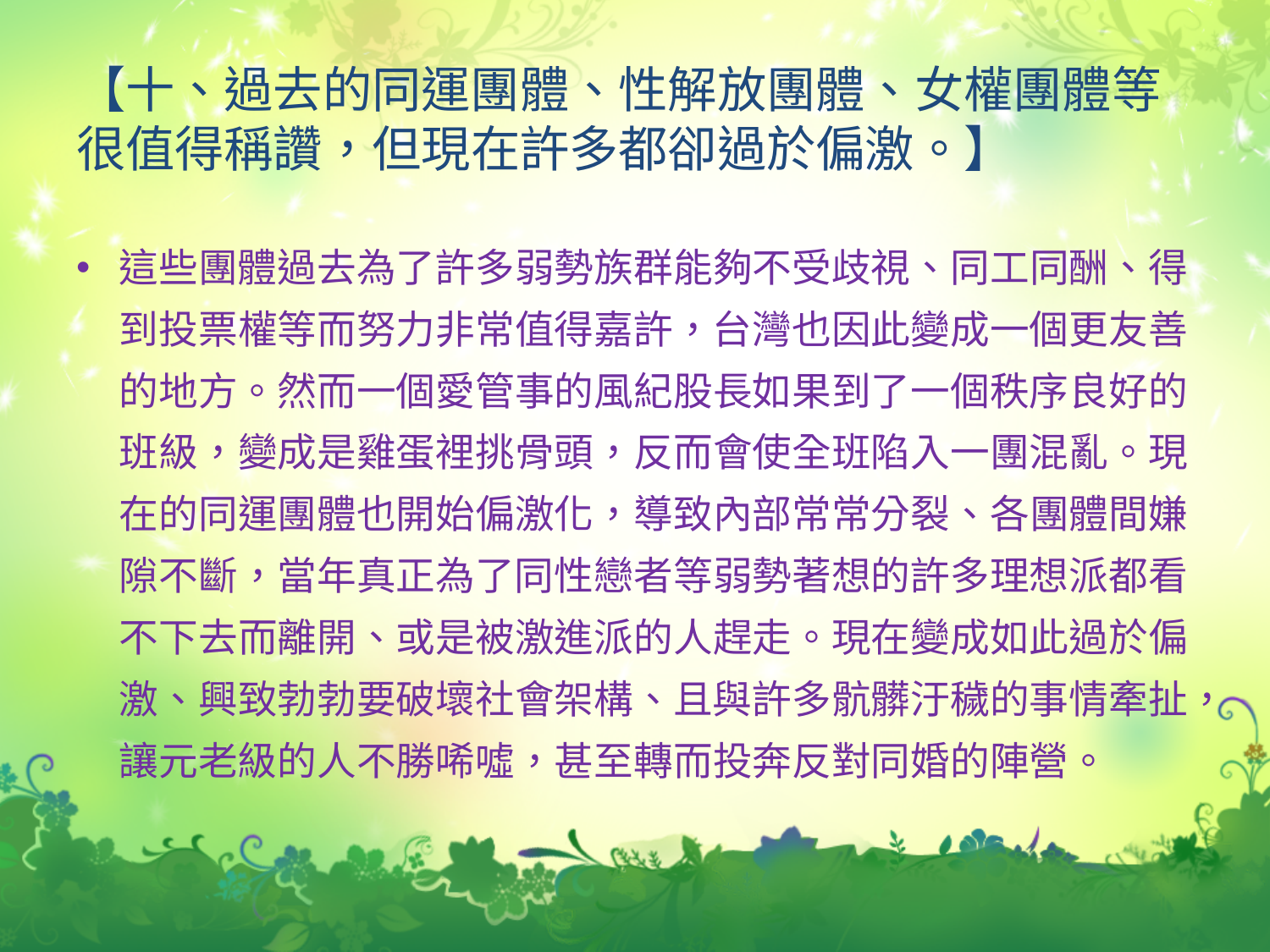

# 【十、過去的同運團體、性解放團體、女權團體等很值得稱讚，但現在許多都卻過於偏激。】
這些團體過去為了許多弱勢族群能夠不受歧視、同工同酬、得到投票權等而努力非常值得嘉許，台灣也因此變成一個更友善的地方。然而一個愛管事的風紀股長如果到了一個秩序良好的班級，變成是雞蛋裡挑骨頭，反而會使全班陷入一團混亂。現在的同運團體也開始偏激化，導致內部常常分裂、各團體間嫌隙不斷，當年真正為了同性戀者等弱勢著想的許多理想派都看不下去而離開、或是被激進派的人趕走。現在變成如此過於偏激、興致勃勃要破壞社會架構、且與許多骯髒汙穢的事情牽扯，讓元老級的人不勝唏噓，甚至轉而投奔反對同婚的陣營。